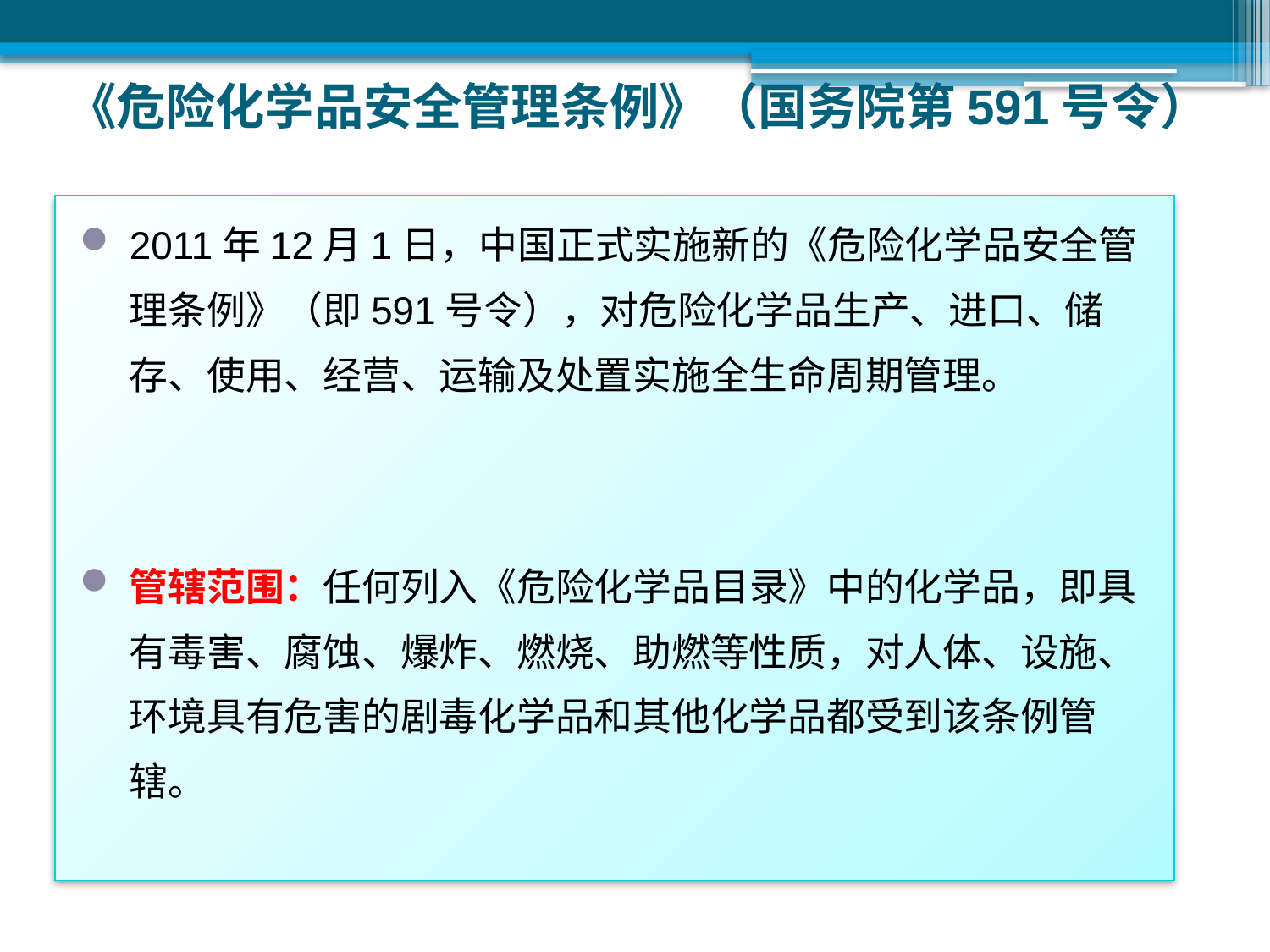

# 《危险化学品安全管理条例》（国务院第591号令）
2011年12月1日，中国正式实施新的《危险化学品安全管理条例》（即591号令），对危险化学品生产、进口、储存、使用、经营、运输及处置实施全生命周期管理。

管辖范围：任何列入《危险化学品目录》中的化学品，即具有毒害、腐蚀、爆炸、燃烧、助燃等性质，对人体、设施、环境具有危害的剧毒化学品和其他化学品都受到该条例管辖。